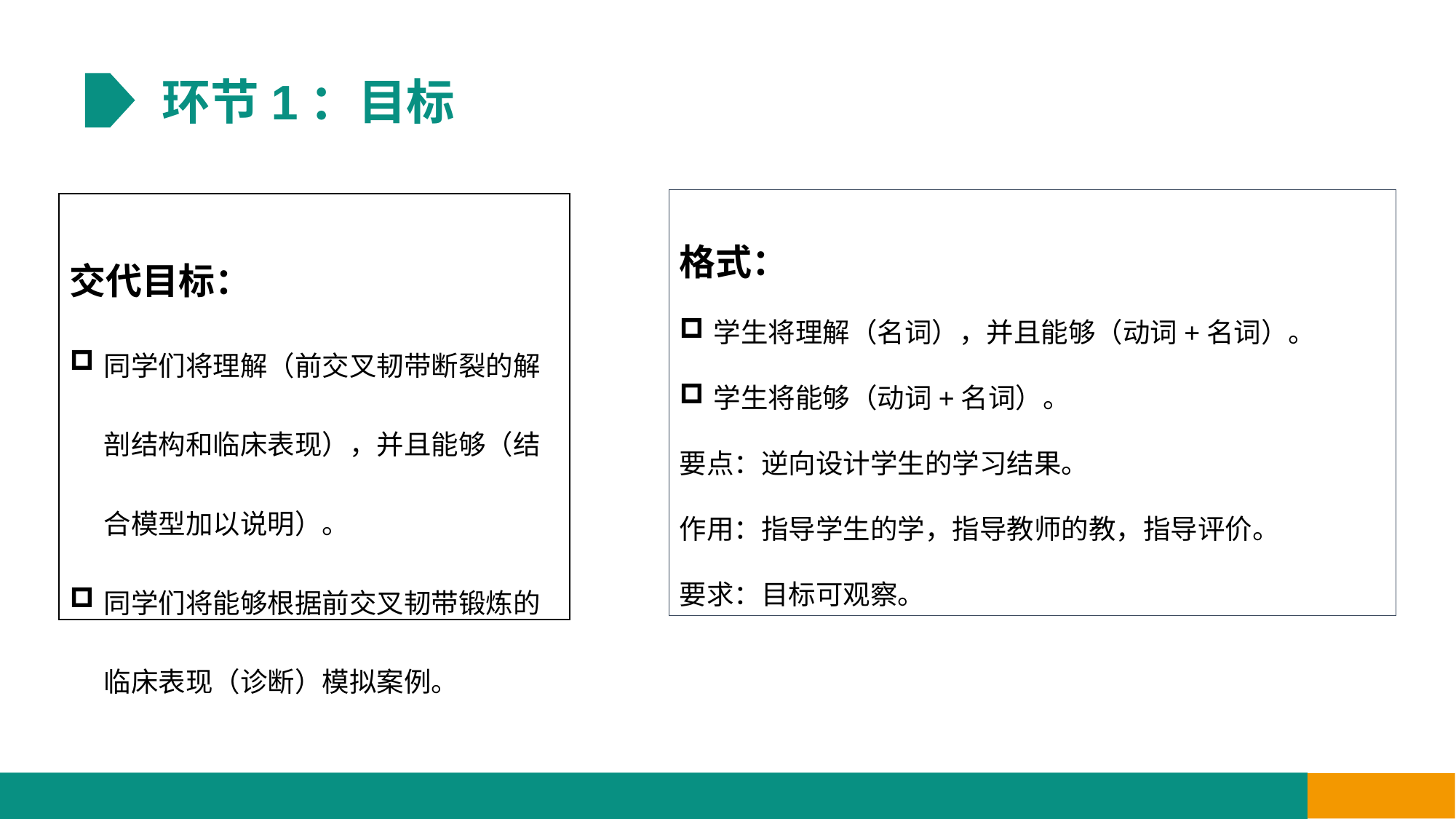

环节1：目标
格式：
学生将理解（名词），并且能够（动词+名词）。
学生将能够（动词+名词）。
要点：逆向设计学生的学习结果。
作用：指导学生的学，指导教师的教，指导评价。
要求：目标可观察。
| 交代目标： 同学们将理解（前交叉韧带断裂的解剖结构和临床表现），并且能够（结合模型加以说明）。 同学们将能够根据前交叉韧带锻炼的临床表现（诊断）模拟案例。 |
| --- |